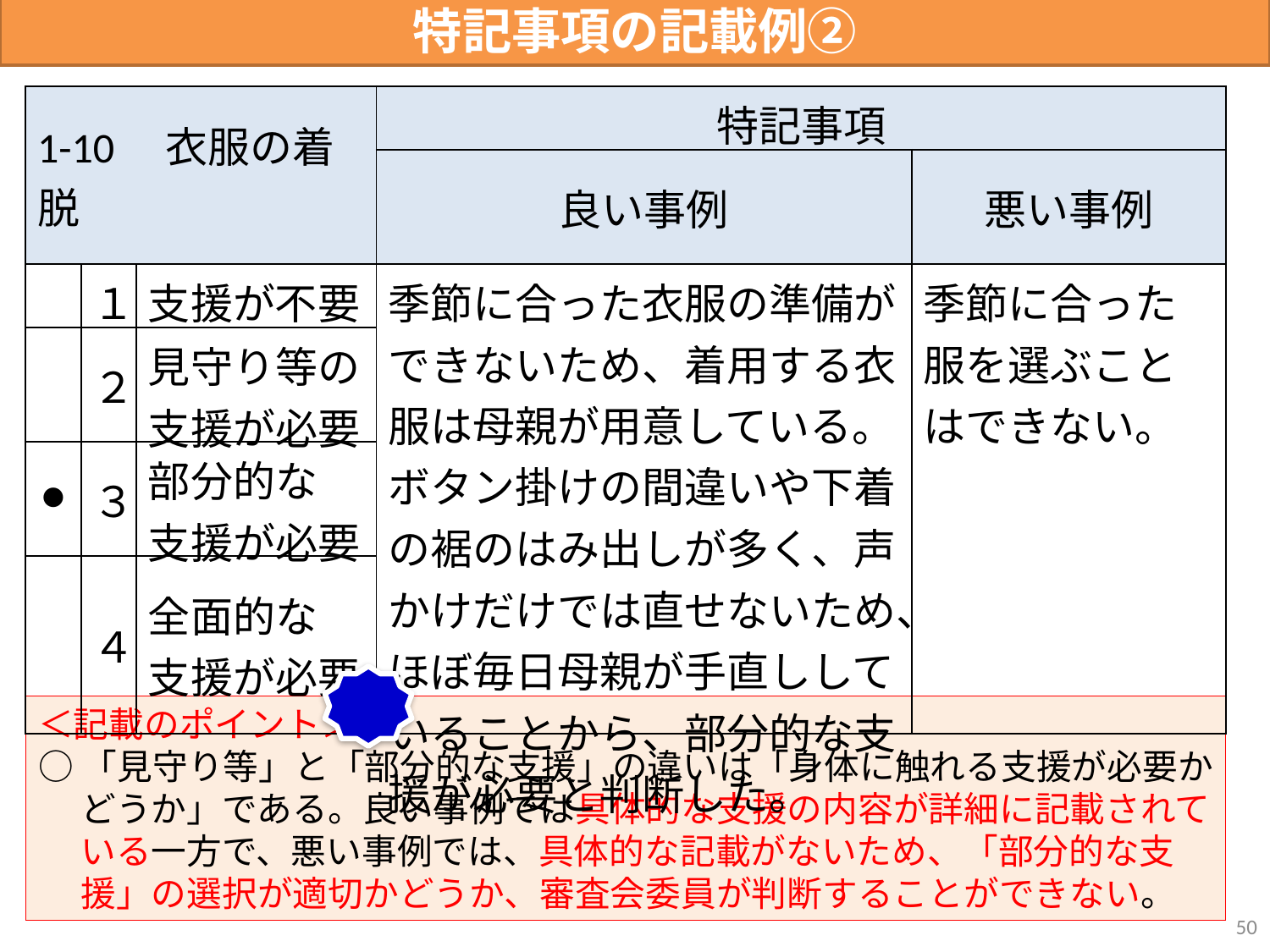

特記事項の記載例②
| 1-10　衣服の着脱 |  |  | 特記事項 |  |
| --- | --- | --- | --- | --- |
|  |  |  | 良い事例 | 悪い事例 |
|  | １ | 支援が不要 | 季節に合った衣服の準備ができないため、着用する衣服は母親が用意している。ボタン掛けの間違いや下着の裾のはみ出しが多く、声かけだけでは直せないため、ほぼ毎日母親が手直ししていることから、部分的な支援が必要と判断した。 | 季節に合った服を選ぶことはできない。 |
|  | ２ | 見守り等の支援が必要 |  |  |
| ● | ３ | 部分的な 支援が必要 |  |  |
|  | ４ | 全面的な 支援が必要 |  |  |

＜記載のポイント＞
○「見守り等」と「部分的な支援」の違いは「身体に触れる支援が必要かどうか」である。良い事例では具体的な支援の内容が詳細に記載されている一方で、悪い事例では、具体的な記載がないため、「部分的な支援」の選択が適切かどうか、審査会委員が判断することができない。
50